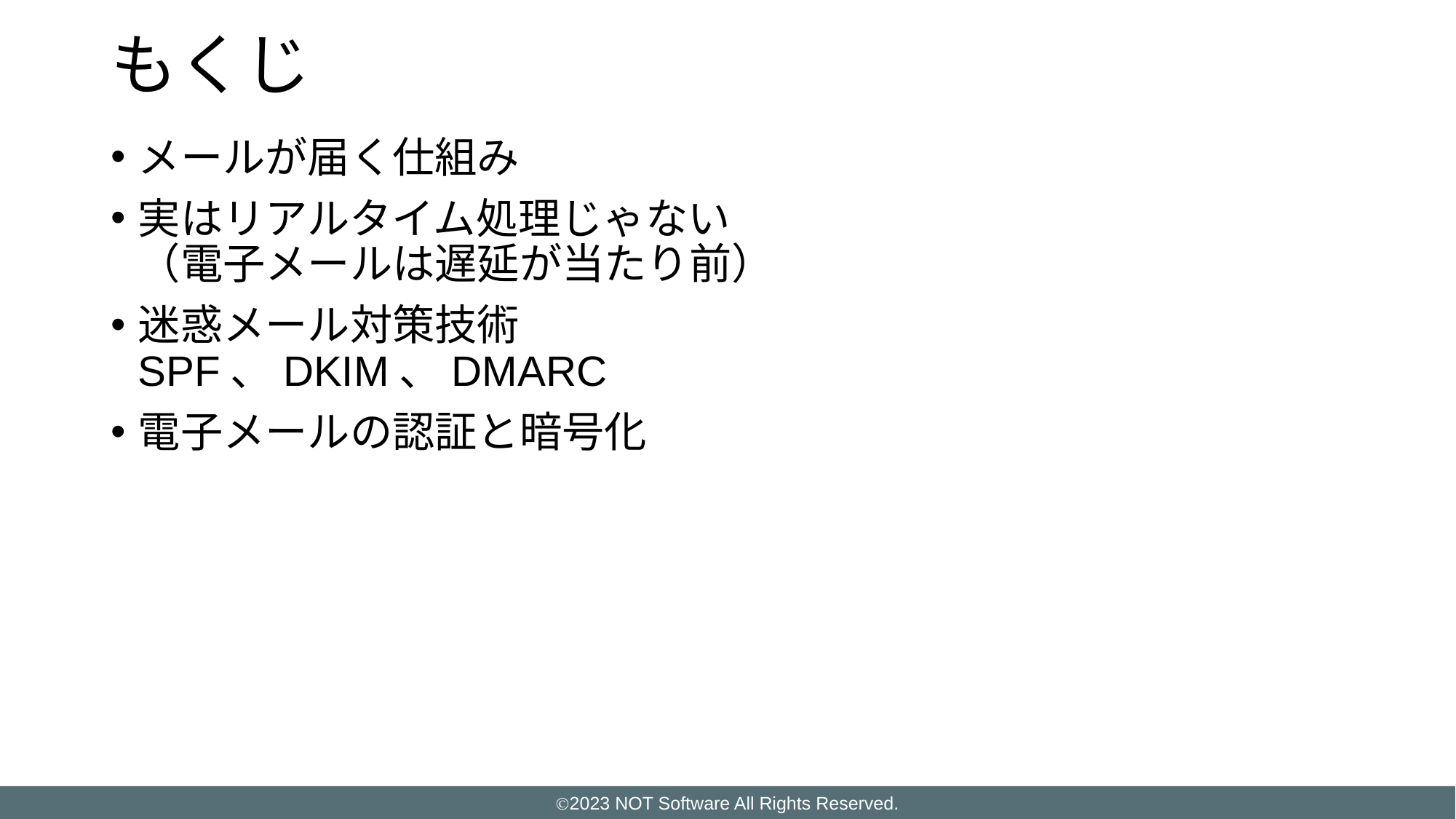

# もくじ
メールが届く仕組み
実はリアルタイム処理じゃない
（電子メールは遅延が当たり前）
迷惑メール対策技術
SPF、DKIM、DMARC
電子メールの認証と暗号化